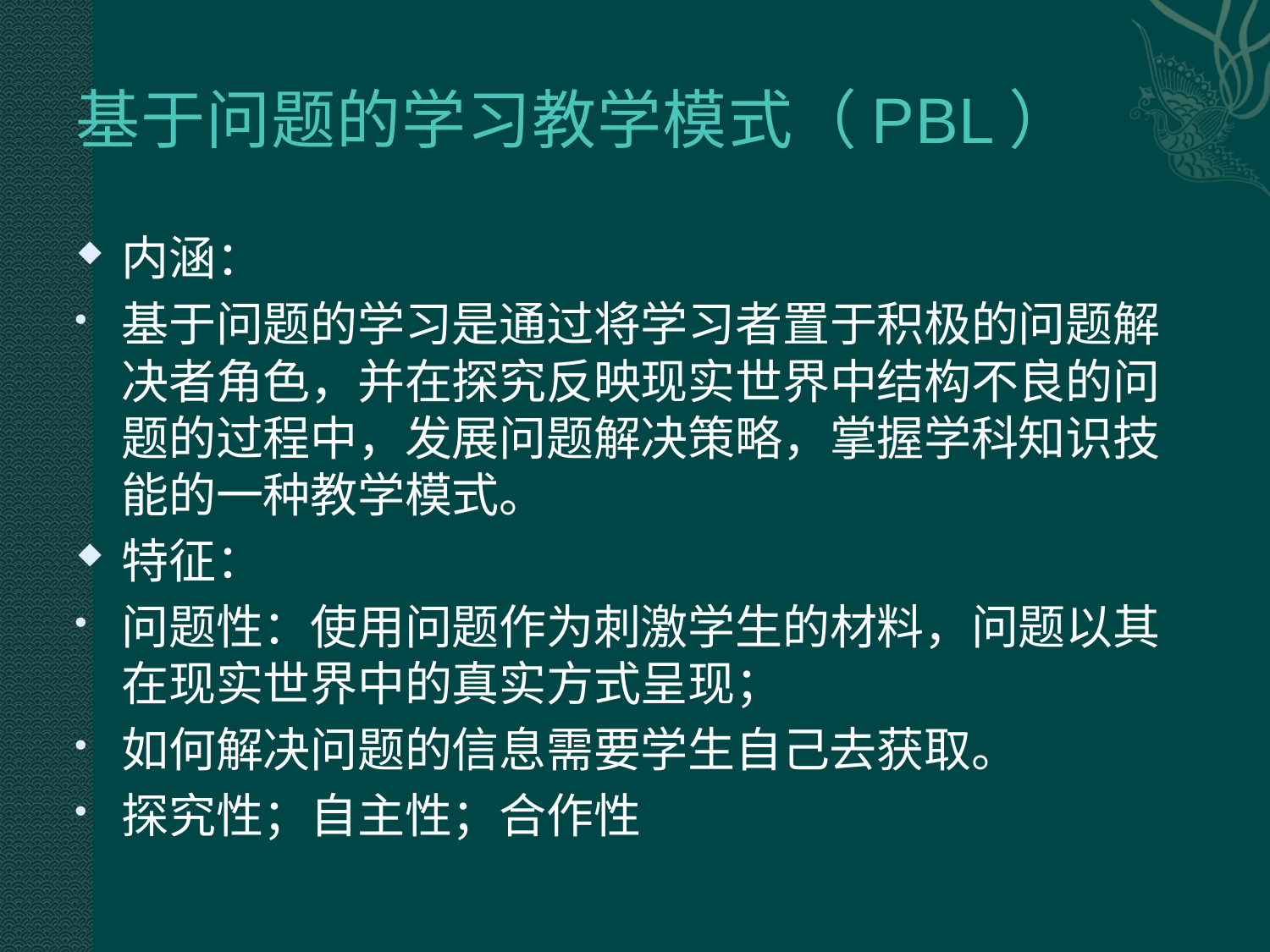

# 基于问题的学习教学模式（PBL）
内涵：
基于问题的学习是通过将学习者置于积极的问题解决者角色，并在探究反映现实世界中结构不良的问题的过程中，发展问题解决策略，掌握学科知识技能的一种教学模式。
特征：
问题性：使用问题作为刺激学生的材料，问题以其在现实世界中的真实方式呈现；
如何解决问题的信息需要学生自己去获取。
探究性；自主性；合作性